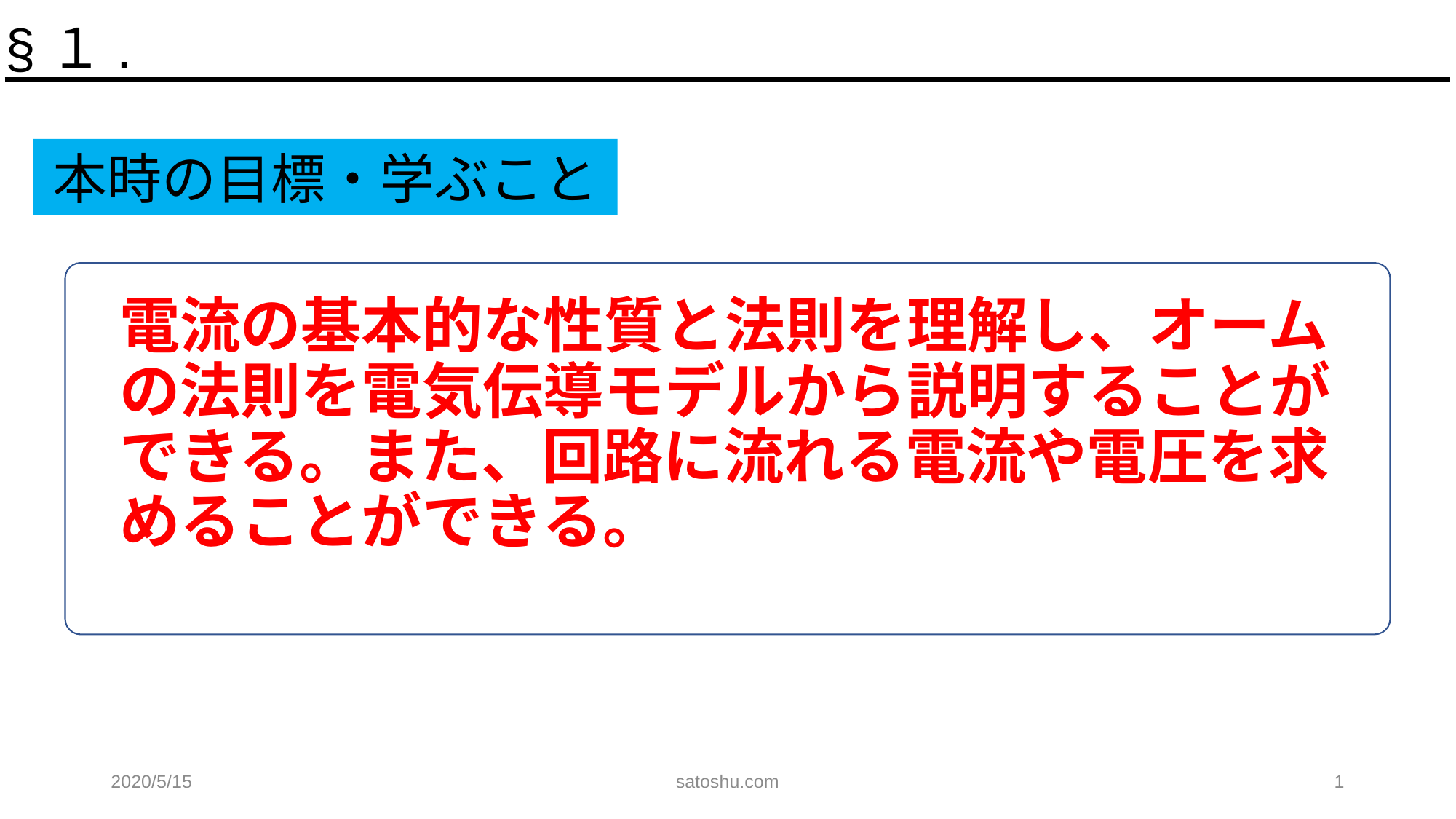

§１.
本時の目標・学ぶこと

電流の基本的な性質と法則を理解し、オームの法則を電気伝導モデルから説明することができる。また、回路に流れる電流や電圧を求めることができる。
2020/5/15
satoshu.com
1